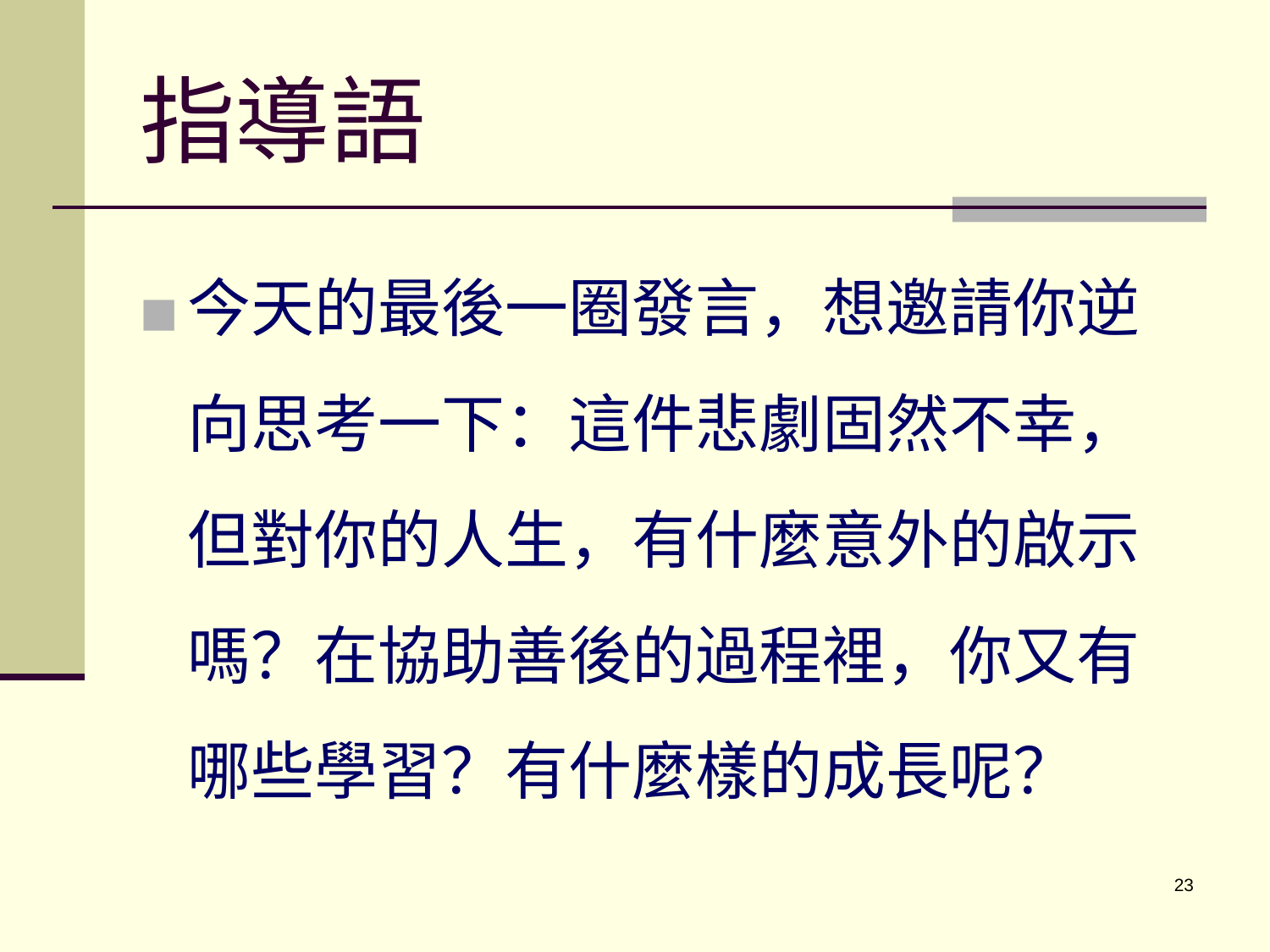

# 指導語
今天的最後一圈發言，想邀請你逆向思考一下：這件悲劇固然不幸，但對你的人生，有什麼意外的啟示嗎？在協助善後的過程裡，你又有哪些學習？有什麼樣的成長呢？

23